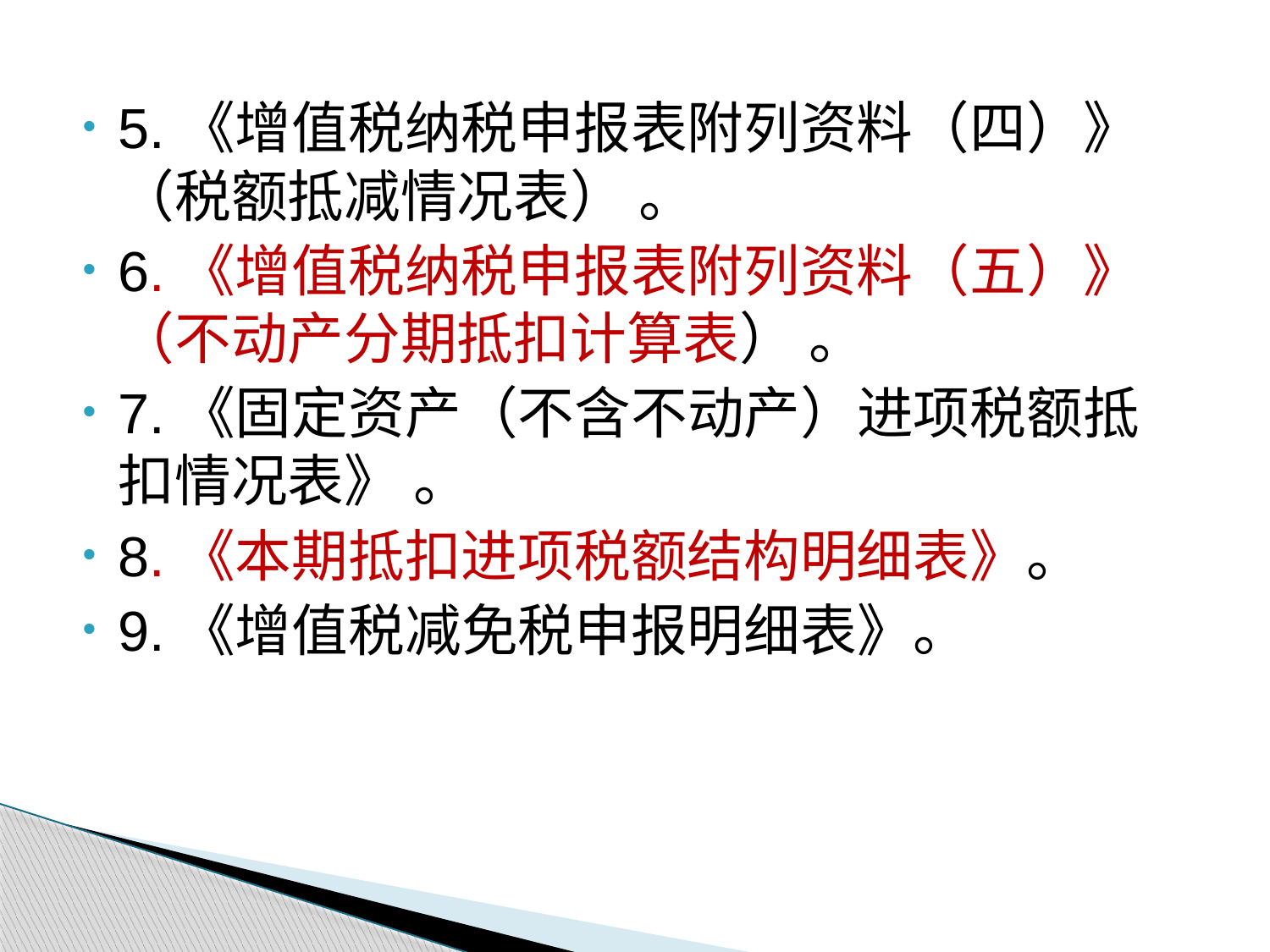

5.《增值税纳税申报表附列资料（四）》 （税额抵减情况表） 。
6.《增值税纳税申报表附列资料（五）》 （不动产分期抵扣计算表） 。
7.《固定资产（不含不动产）进项税额抵扣情况表》 。
8.《本期抵扣进项税额结构明细表》。
9.《增值税减免税申报明细表》。